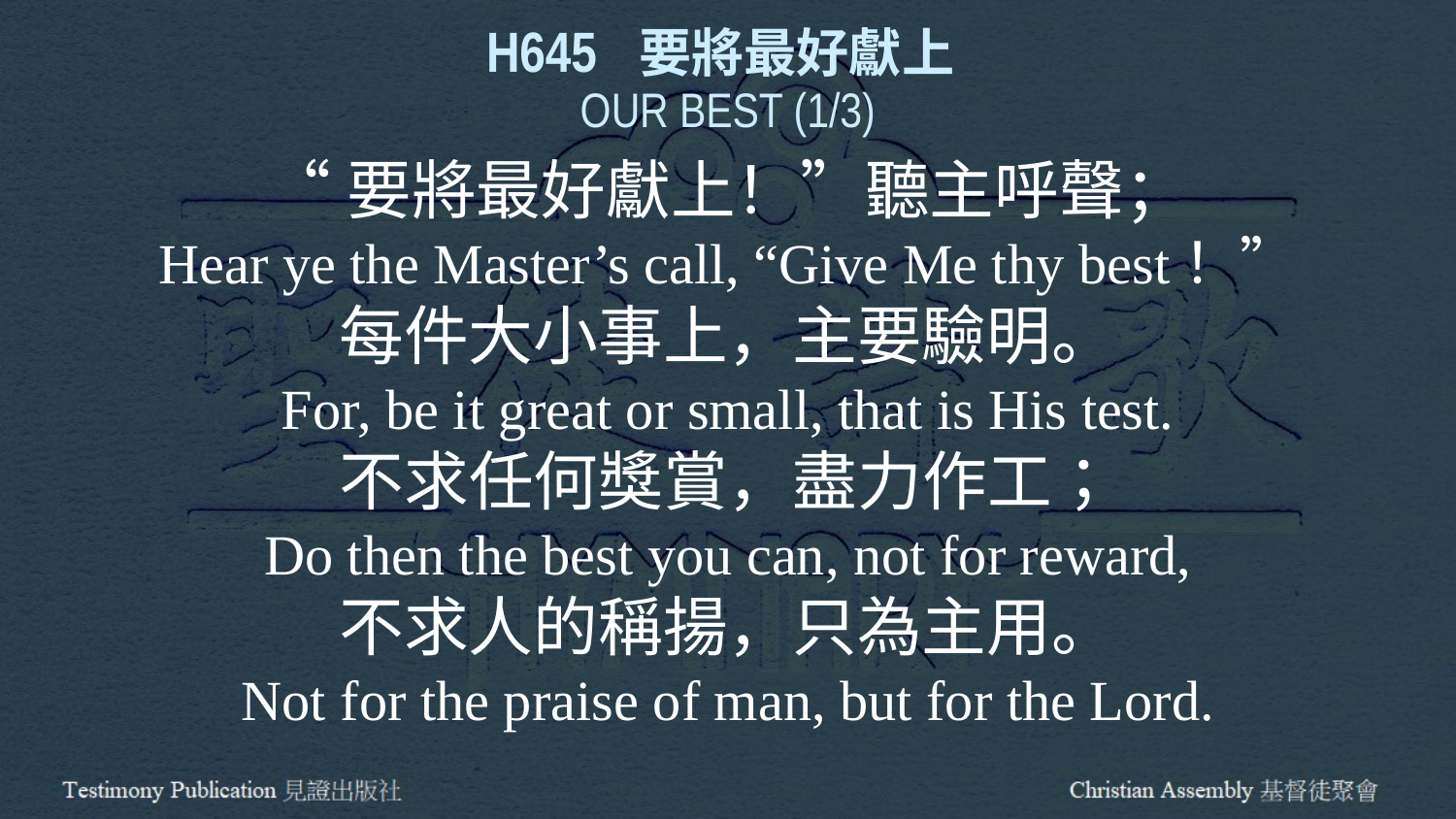

H645  要將最好獻上
OUR BEST (1/3)
“要將最好獻上！”聽主呼聲；
Hear ye the Master’s call, “Give Me thy best！”
每件大小事上，主要驗明。
For, be it great or small, that is His test.
不求任何獎賞，盡力作工；
Do then the best you can, not for reward,
不求人的稱揚，只為主用。
Not for the praise of man, but for the Lord.